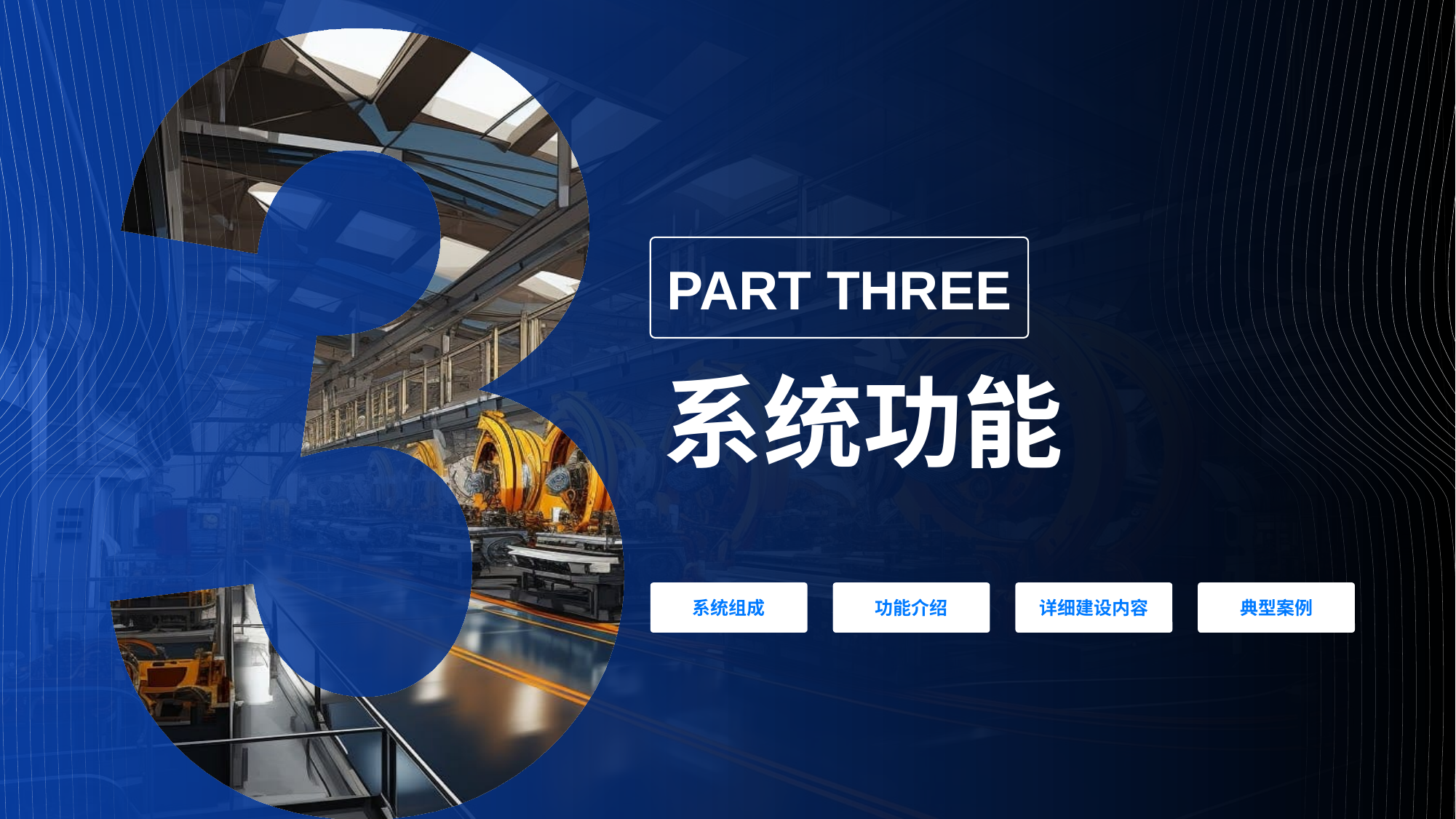

PART THREE
系统功能
系统组成
功能介绍
详细建设内容
典型案例